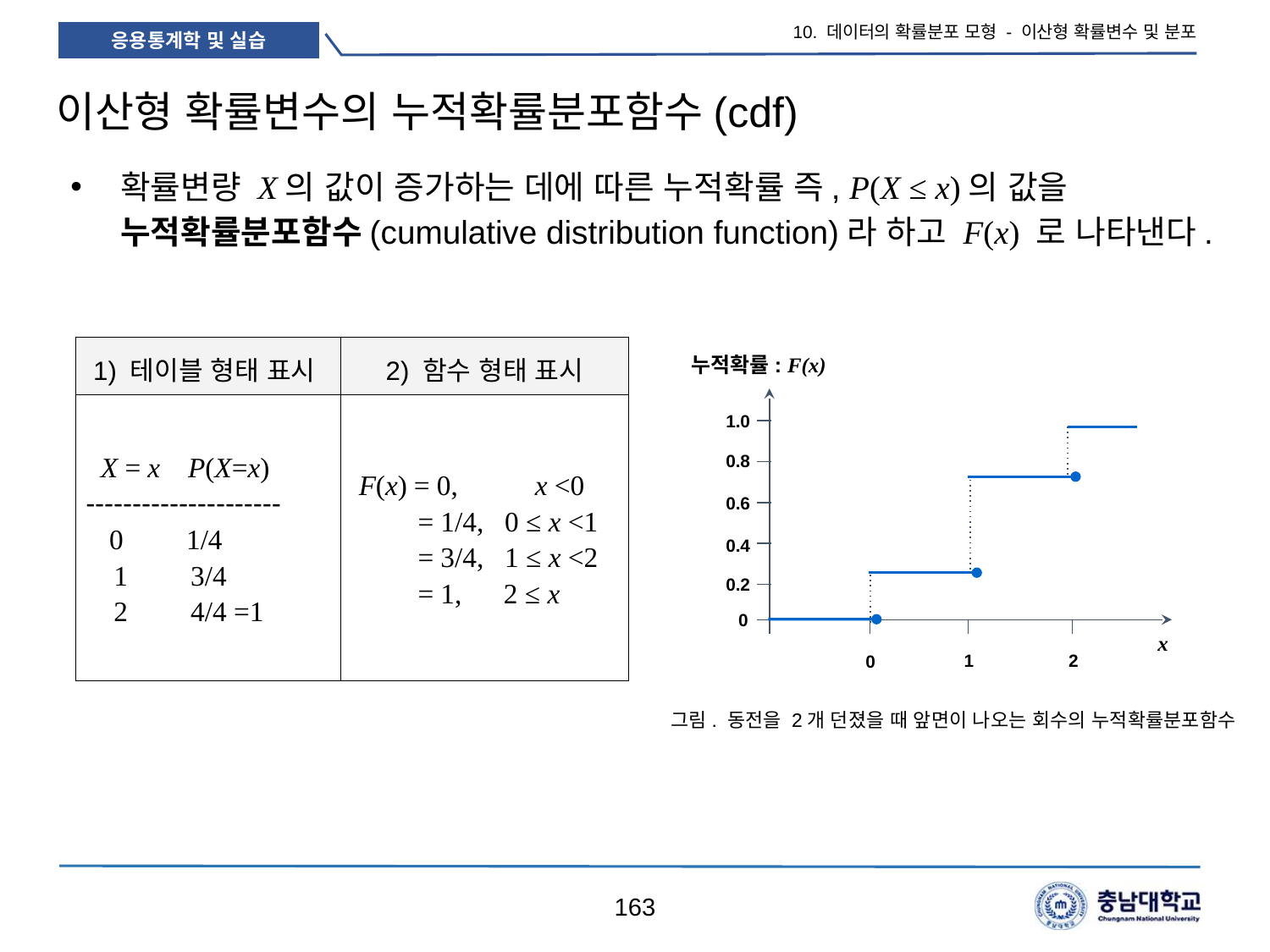

10. 데이터의 확률분포 모형 - 이산형 확률변수 및 분포
# 이산형 확률변수의 누적확률분포함수(cdf)
확률변량 X의 값이 증가하는 데에 따른 누적확률 즉, P(X ≤ x)의 값을 누적확률분포함수(cumulative distribution function)라 하고 F(x) 로 나타낸다.
| 1) 테이블 형태 표시 | 2) 함수 형태 표시 |
| --- | --- |
| X = x P(X=x) --------------------- 0 1/4 1 3/4 2 4/4 =1 | F(x) = 0, x <0 = 1/4, 0 ≤ x <1 = 3/4, 1 ≤ x <2 = 1, 2 ≤ x |
누적확률: F(x)
1.0
0.8
0.6
0.4
0.2
0
x
1
2
0
그림. 동전을 2개 던졌을 때 앞면이 나오는 회수의 누적확률분포함수
163